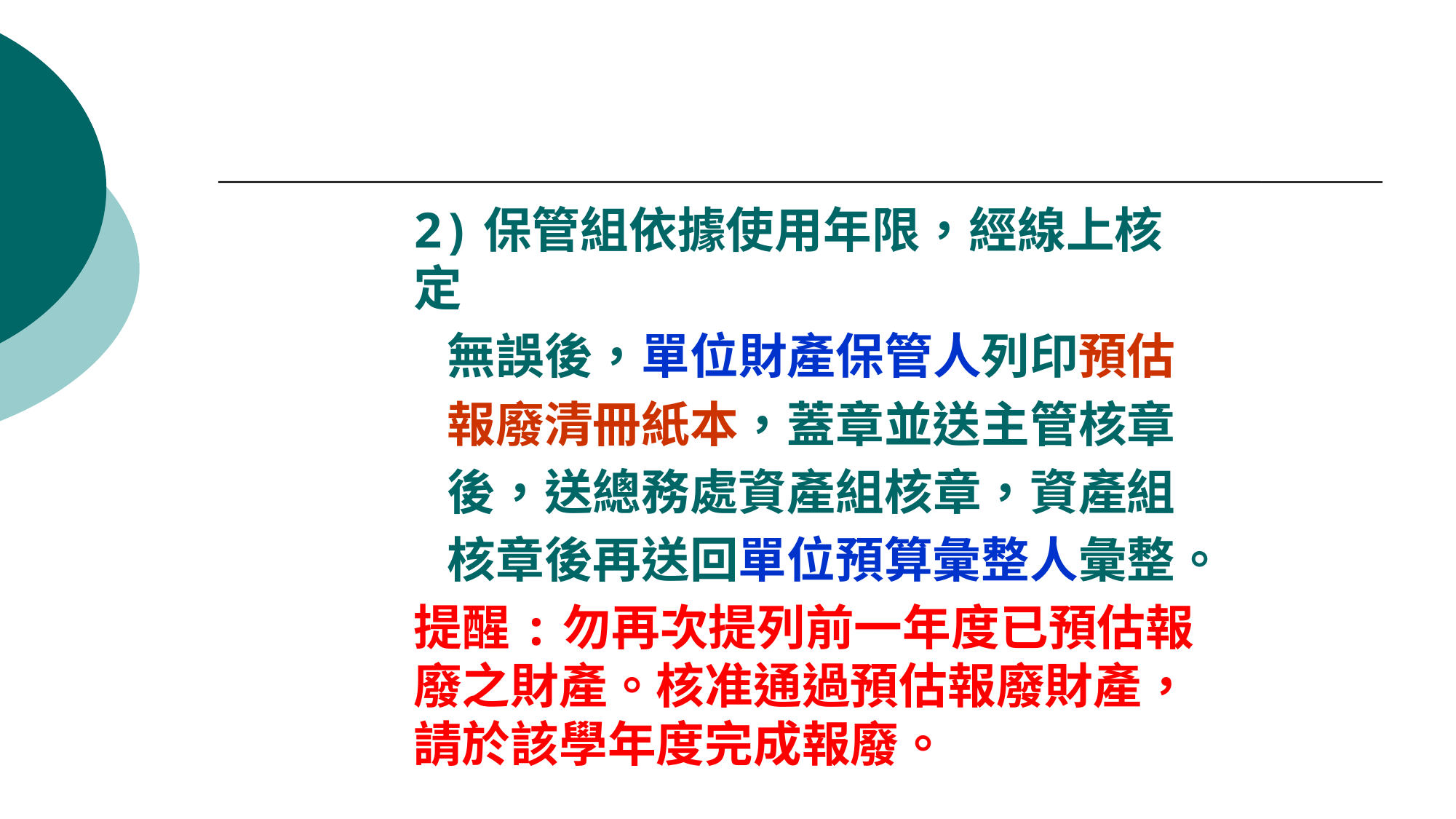

2)保管組依據使用年限，經線上核定
  無誤後，單位財產保管人列印預估
  報廢清冊紙本，蓋章並送主管核章
  後，送總務處資產組核章，資產組
  核章後再送回單位預算彙整人彙整。
提醒:勿再次提列前一年度已預估報廢之財產。核准通過預估報廢財產，請於該學年度完成報廢。